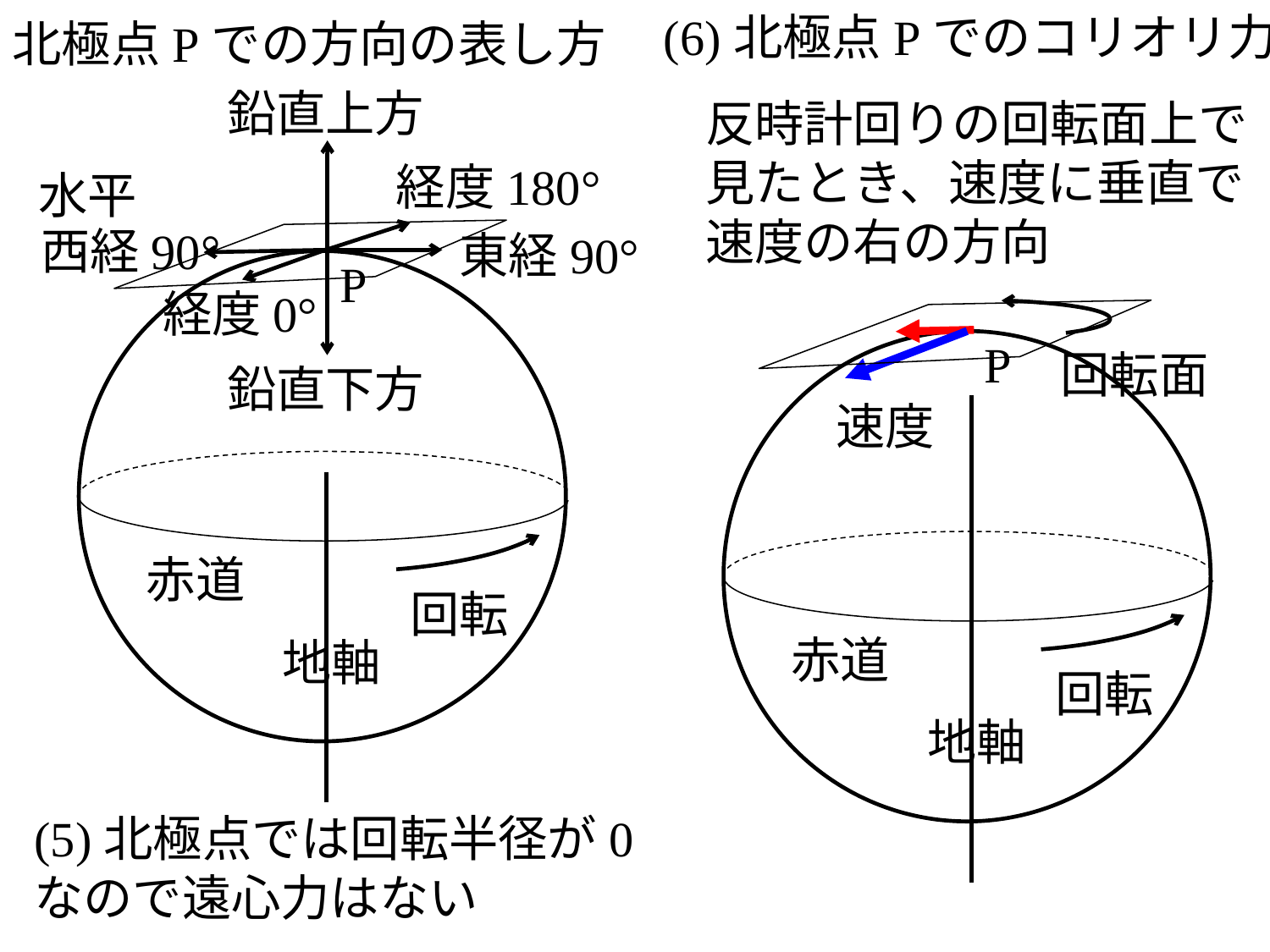

(6)北極点Pでのコリオリ力
北極点Pでの方向の表し方
鉛直上方
反時計回りの回転面上で見たとき、速度に垂直で速度の右の方向
経度180°
水平

西経90°
東経90°

P

経度0°

P

回転面

鉛直下方
速度
赤道
回転
赤道
地軸
回転
地軸
(5)北極点では回転半径が0
なので遠心力はない